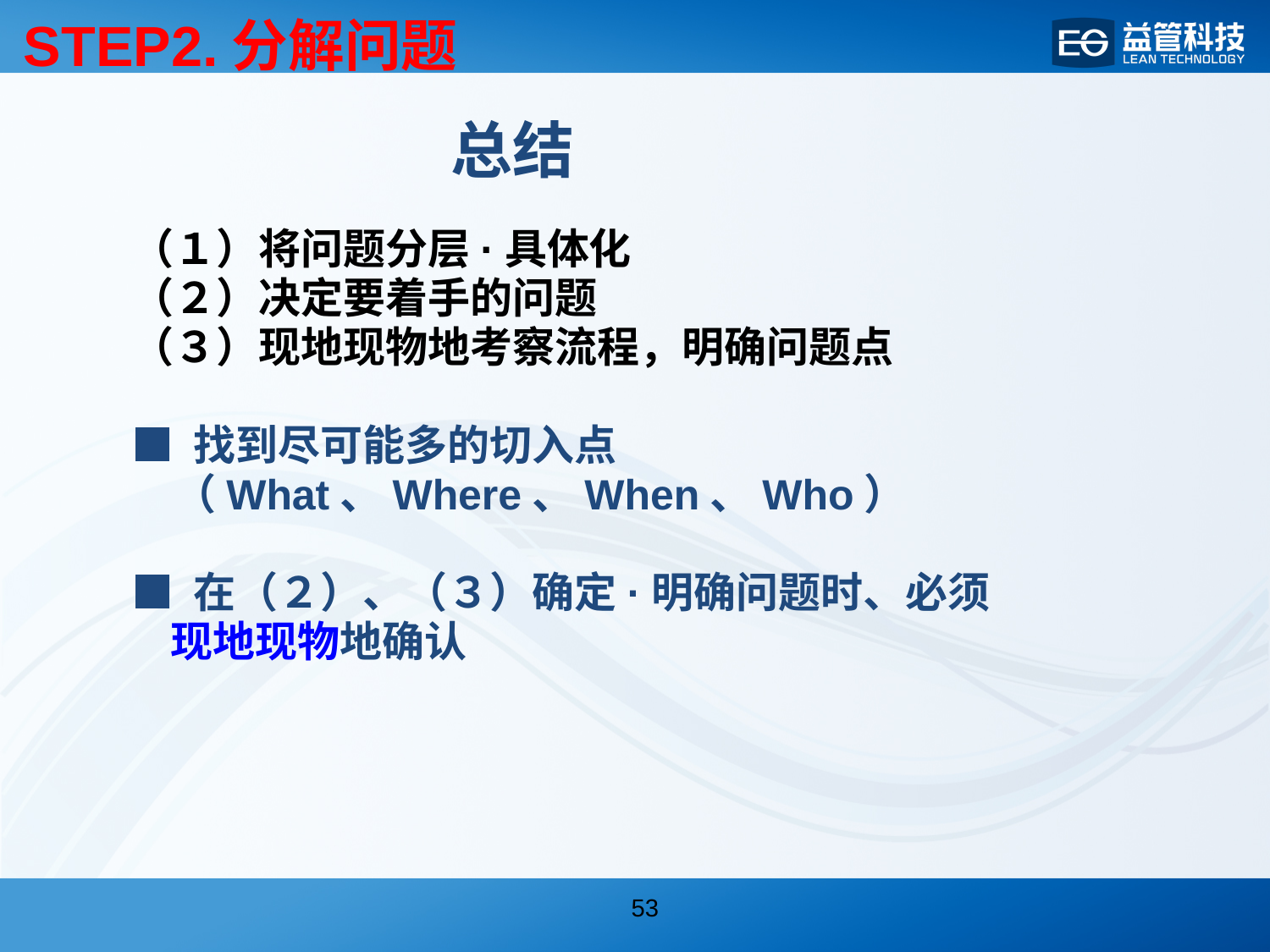

STEP2.分解问题
总结
（１）将问题分层·具体化
（２）决定要着手的问题
（３）现地现物地考察流程，明确问题点

■ 找到尽可能多的切入点
　（What、Where、When、Who）

■ 在（２）、（３）确定·明确问题时、必须
   现地现物地确认